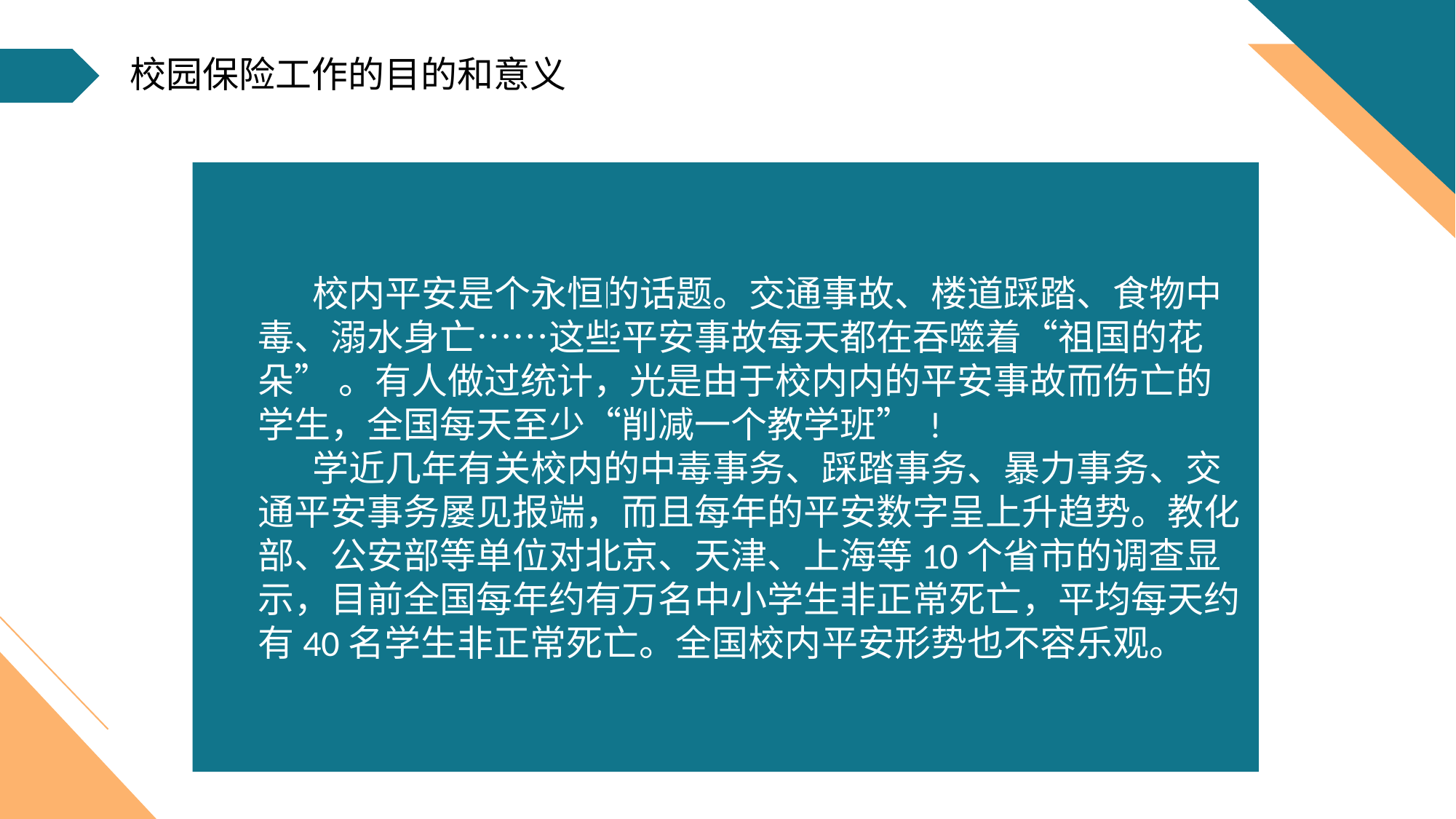

校园保险工作的目的和意义

校内平安是个永恒的话题。交通事故、楼道踩踏、食物中毒、溺水身亡……这些平安事故每天都在吞噬着“祖国的花朵” 。有人做过统计，光是由于校内内的平安事故而伤亡的学生，全国每天至少“削减一个教学班” !
学近几年有关校内的中毒事务、踩踏事务、暴力事务、交通平安事务屡见报端，而且每年的平安数字呈上升趋势。教化部、公安部等单位对北京、天津、上海等10个省市的调查显示，目前全国每年约有万名中小学生非正常死亡，平均每天约有40名学生非正常死亡。全国校内平安形势也不容乐观。